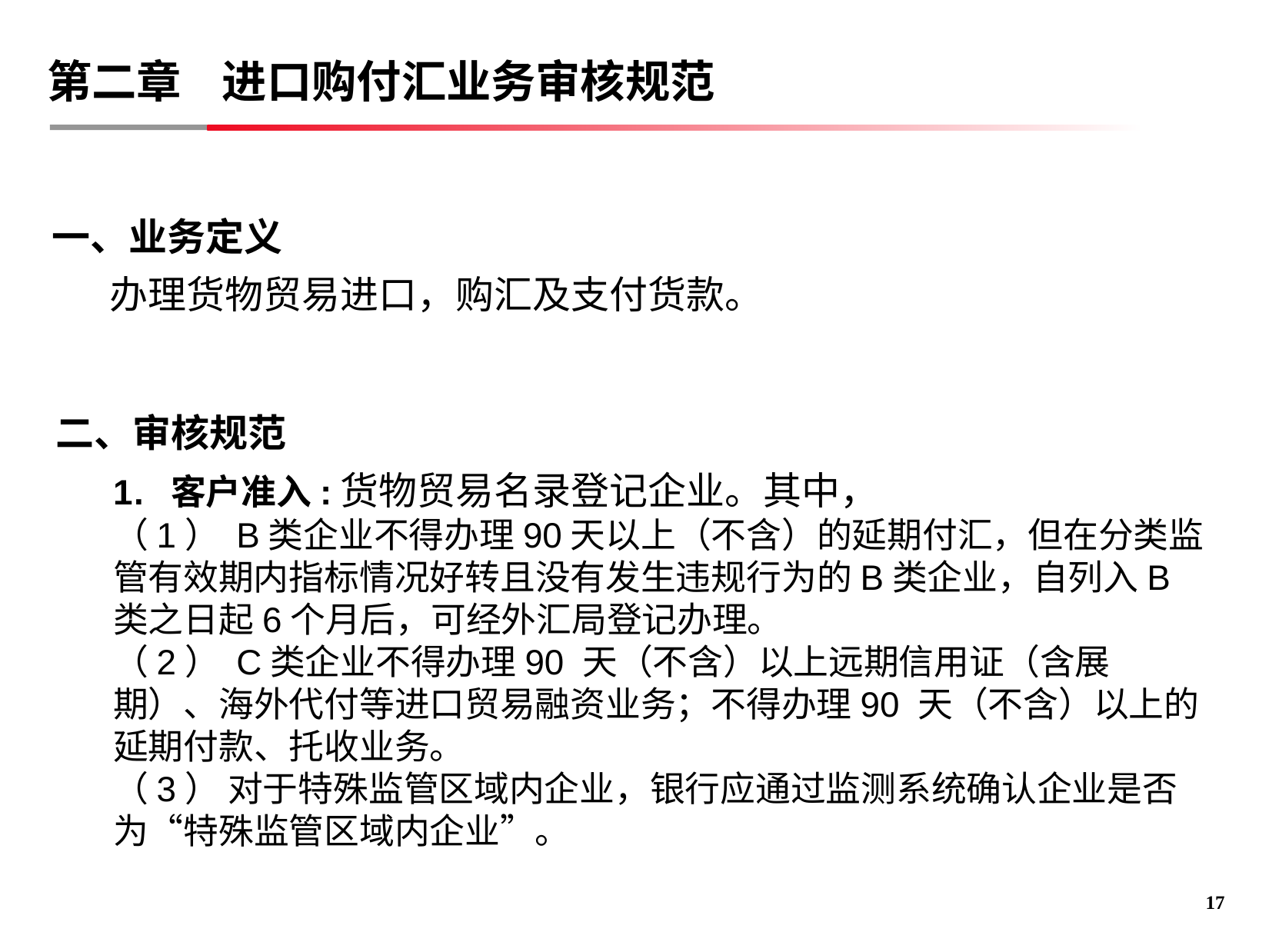

# 第二章    进口购付汇业务审核规范
一、业务定义

办理货物贸易进口，购汇及支付货款。
二、审核规范

客户准入:货物贸易名录登记企业。其中，已办理
（1） B类企业不得办理90天以上（不含）的延期付汇，但在分类监管有效期内指标情况好转且没有发生违规行为的B类企业，自列入B类之日起6个月后，可经外汇局登记办理。
（2） C类企业不得办理90 天（不含）以上远期信用证（含展期）、海外代付等进口贸易融资业务；不得办理90 天（不含）以上的延期付款、托收业务。
（3） 对于特殊监管区域内企业，银行应通过监测系统确认企业是否为“特殊监管区域内企业”。
17